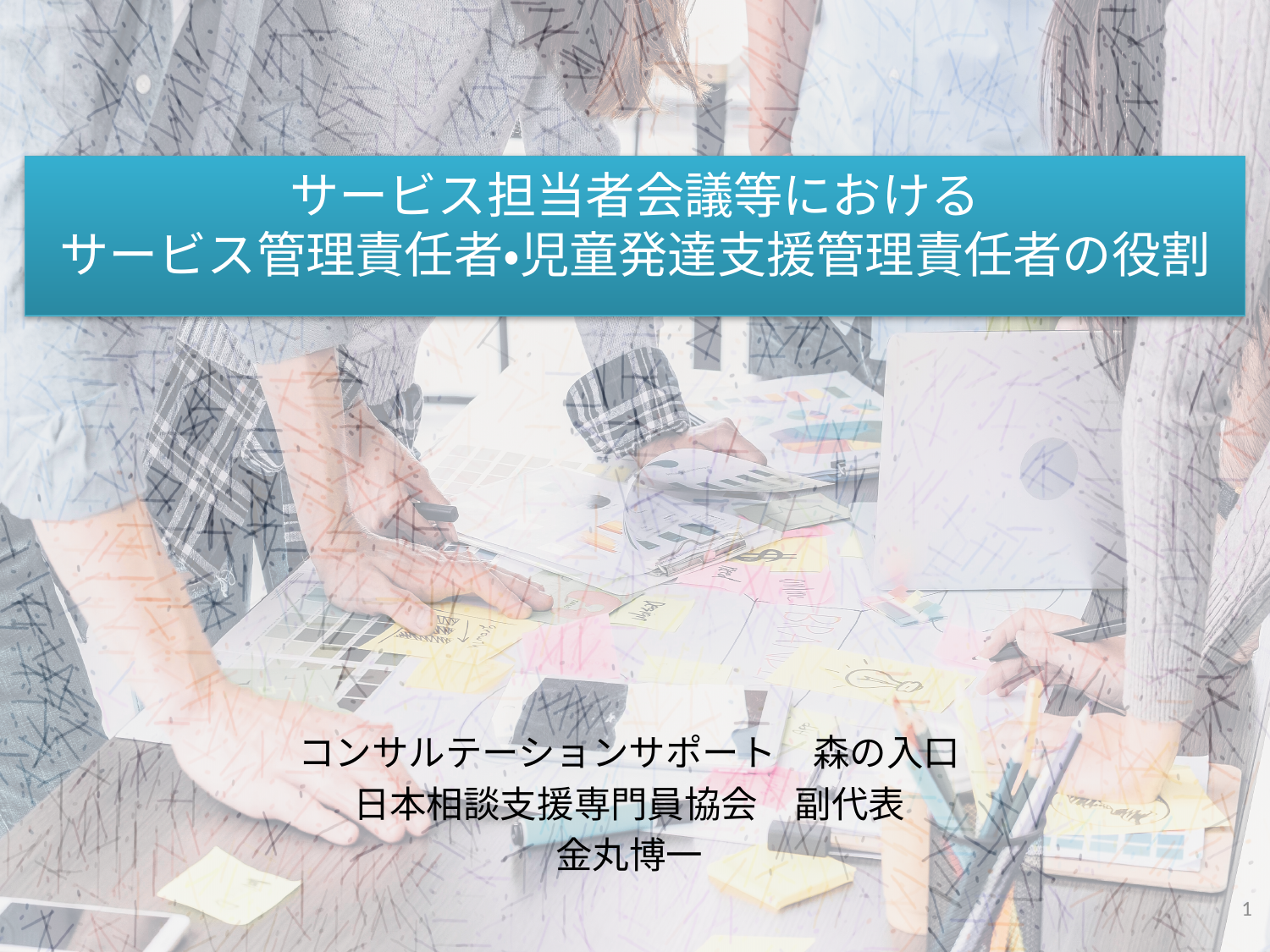

# サービス担当者会議等における サービス管理責任者・児童発達支援管理責任者の役割
コンサルテーションサポート　森の入口
日本相談支援専門員協会　副代表
金丸博一
1